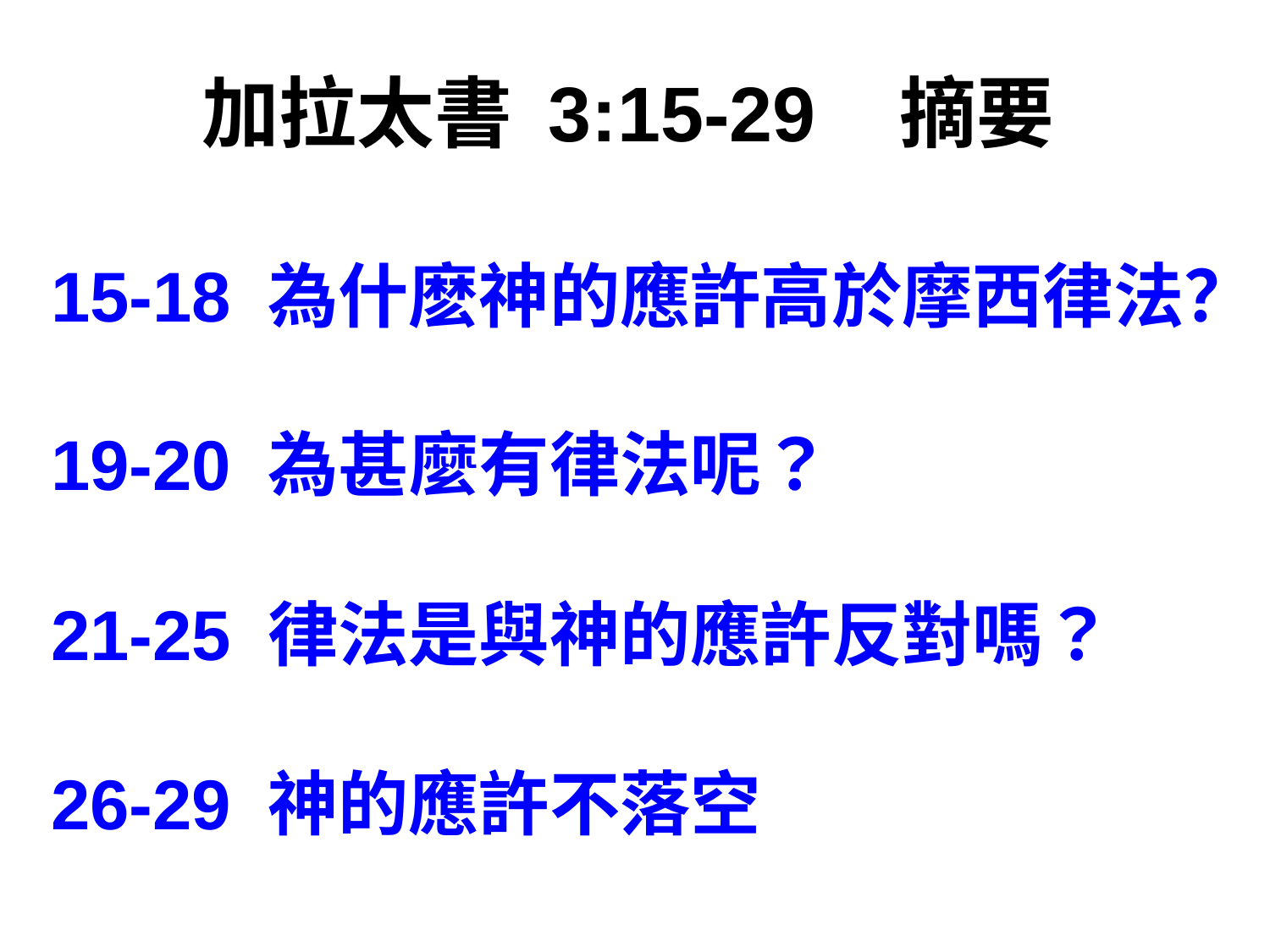

加拉太書 3:15-29   摘要
15-18 為什麽神的應許高於摩西律法？

19-20 為甚麼有律法呢？

21-25 律法是與神的應許反對嗎？

26-29 神的應許不落空